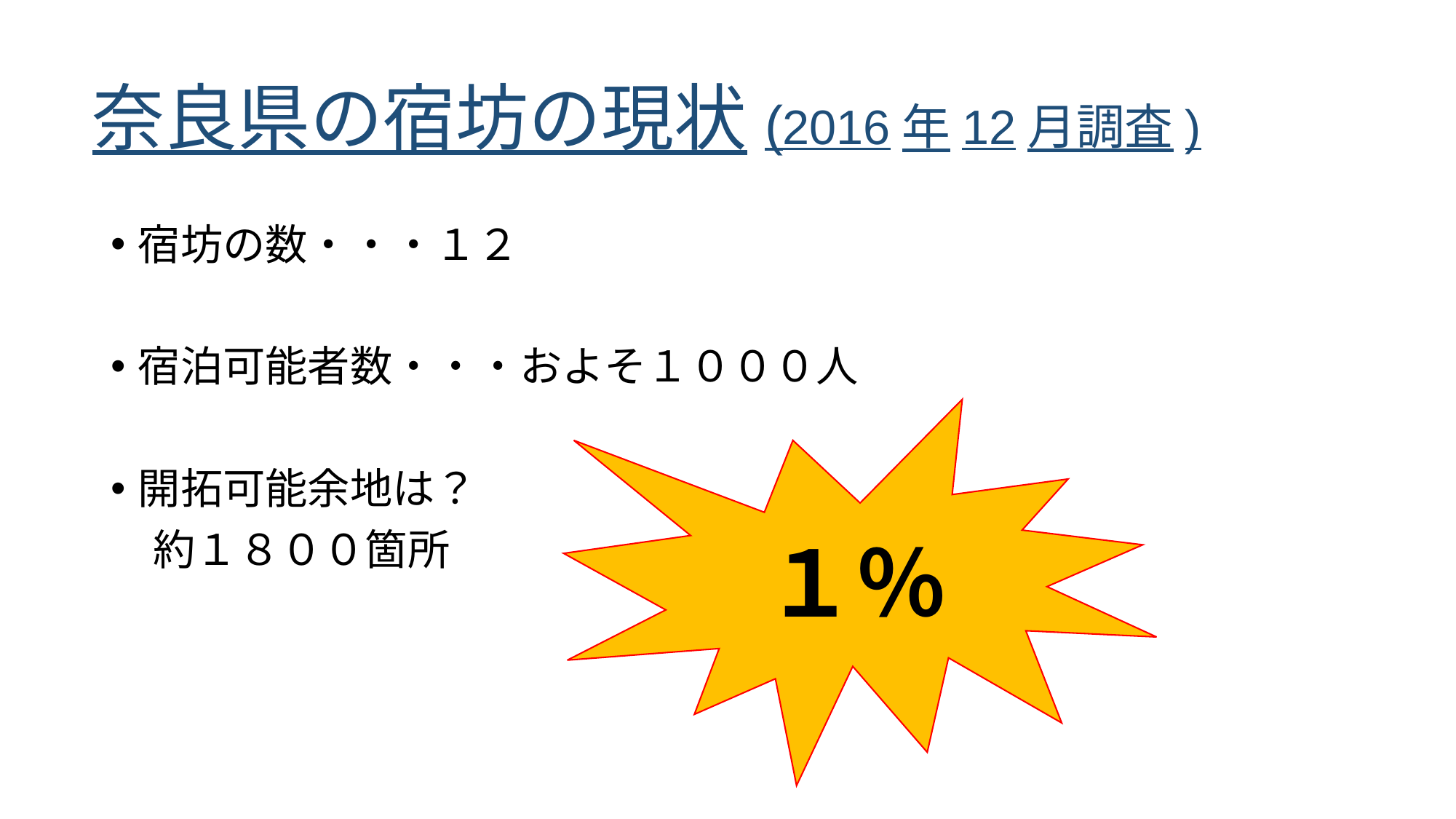

# 奈良県の宿坊の現状(2016年12月調査)
宿坊の数・・・１２

宿泊可能者数・・・およそ１０００人

開拓可能余地は？
　約１８００箇所
１％